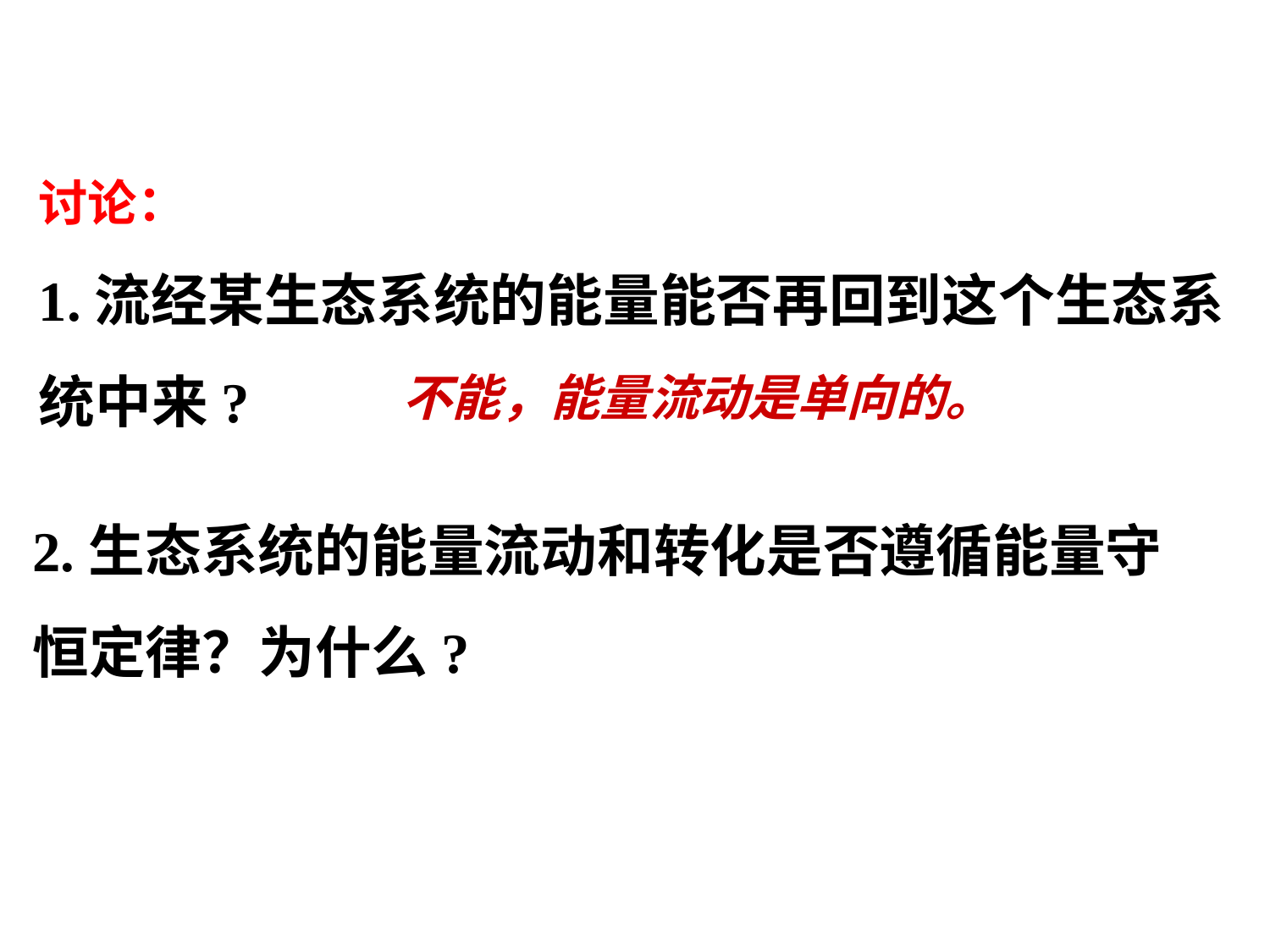

讨论：
1.流经某生态系统的能量能否再回到这个生态系统中来?
不能，能量流动是单向的。

2.生态系统的能量流动和转化是否遵循能量守恒定律？为什么?